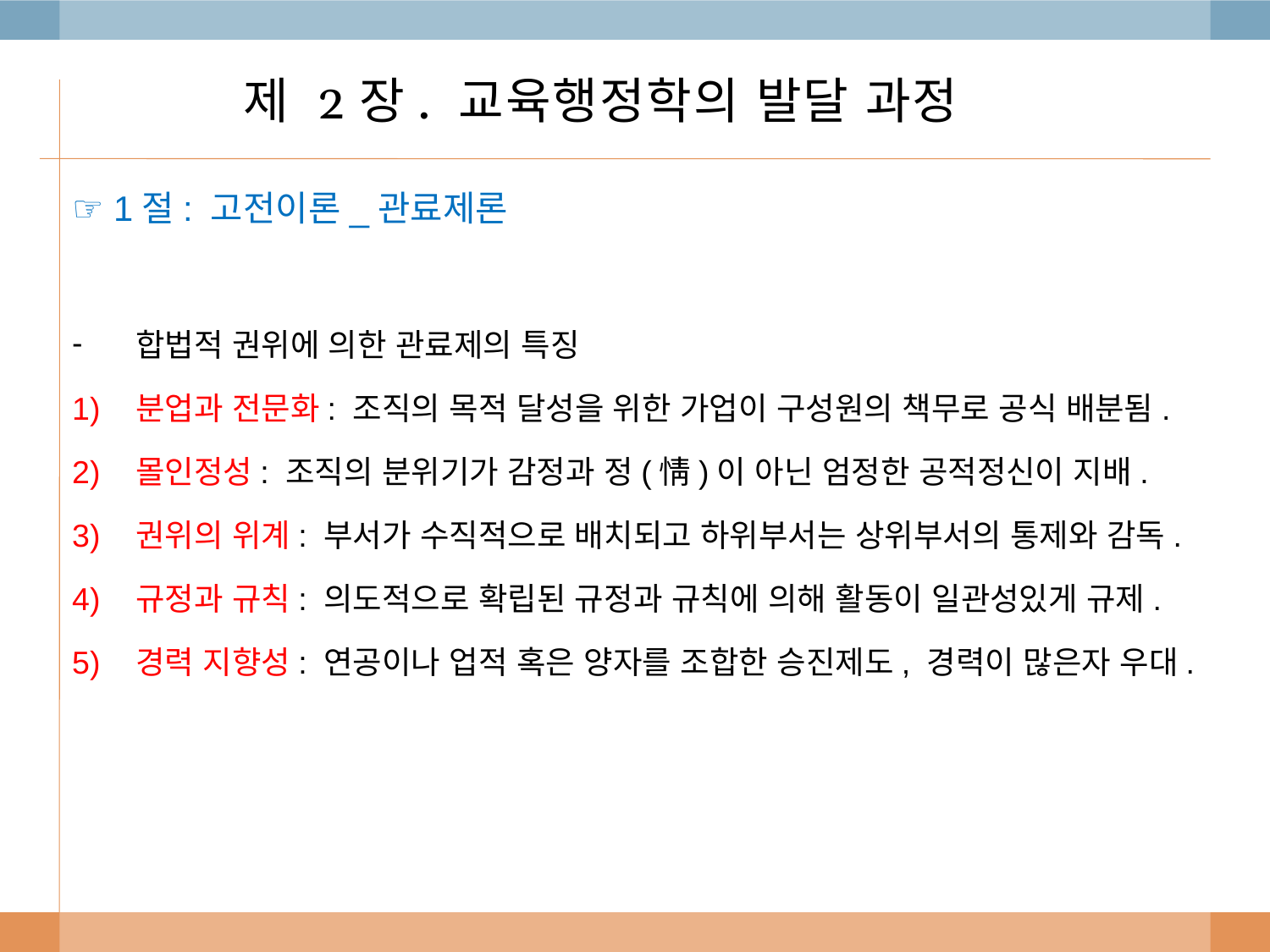

# 제 2장. 교육행정학의 발달 과정
☞ 1절: 고전이론_관료제론

합법적 권위에 의한 관료제의 특징
분업과 전문화: 조직의 목적 달성을 위한 가업이 구성원의 책무로 공식 배분됨.
몰인정성: 조직의 분위기가 감정과 정(情)이 아닌 엄정한 공적정신이 지배.
권위의 위계: 부서가 수직적으로 배치되고 하위부서는 상위부서의 통제와 감독.
규정과 규칙: 의도적으로 확립된 규정과 규칙에 의해 활동이 일관성있게 규제.
경력 지향성: 연공이나 업적 혹은 양자를 조합한 승진제도, 경력이 많은자 우대.